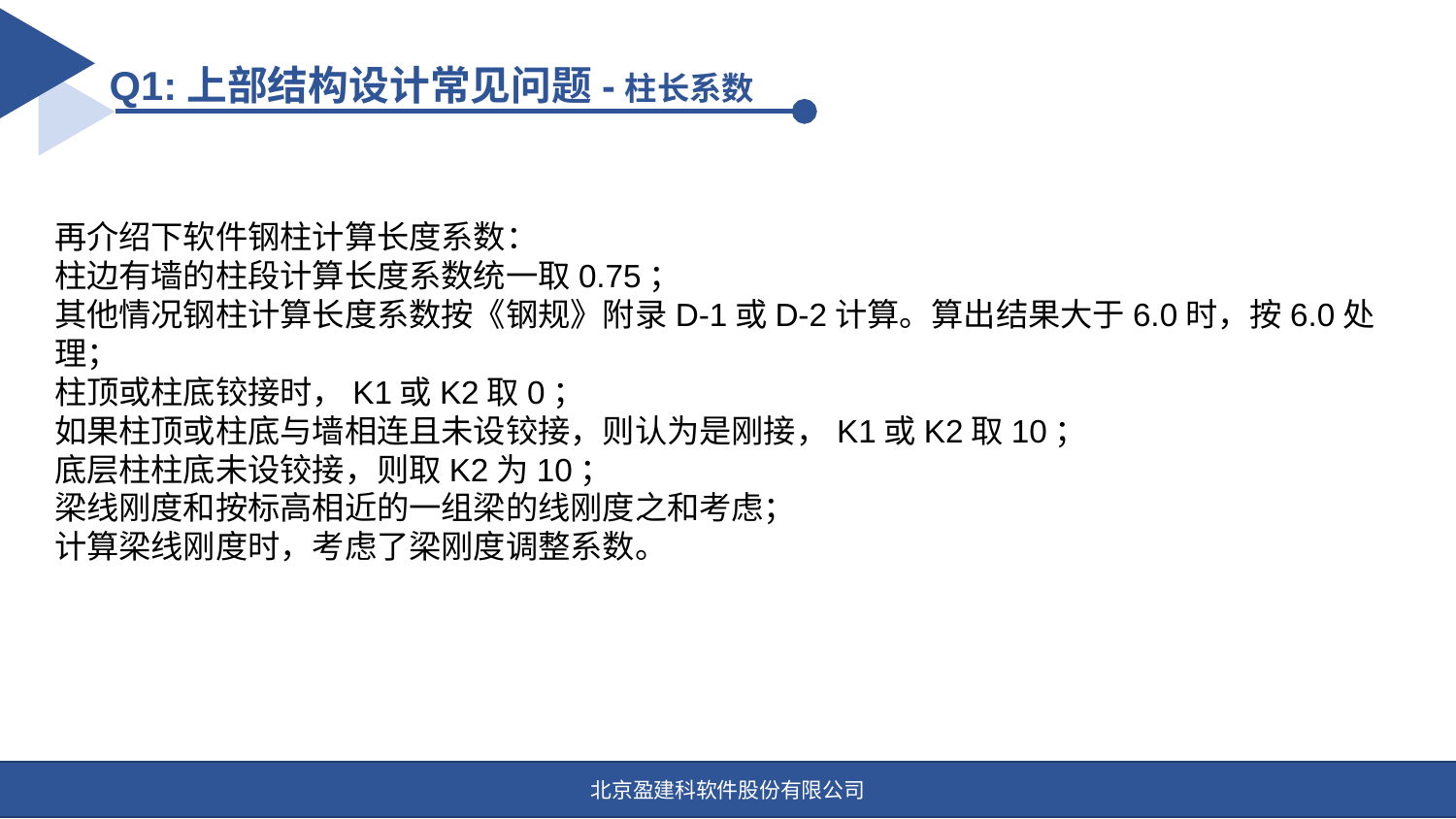

Q1:上部结构设计常见问题-柱长系数

再介绍下软件钢柱计算长度系数：
柱边有墙的柱段计算长度系数统一取0.75；
其他情况钢柱计算长度系数按《钢规》附录D-1或D-2计算。算出结果大于6.0时，按6.0处理；
柱顶或柱底铰接时，K1或K2取0；
如果柱顶或柱底与墙相连且未设铰接，则认为是刚接，K1或K2取10；
底层柱柱底未设铰接，则取K2为10；
梁线刚度和按标高相近的一组梁的线刚度之和考虑；
计算梁线刚度时，考虑了梁刚度调整系数。
3